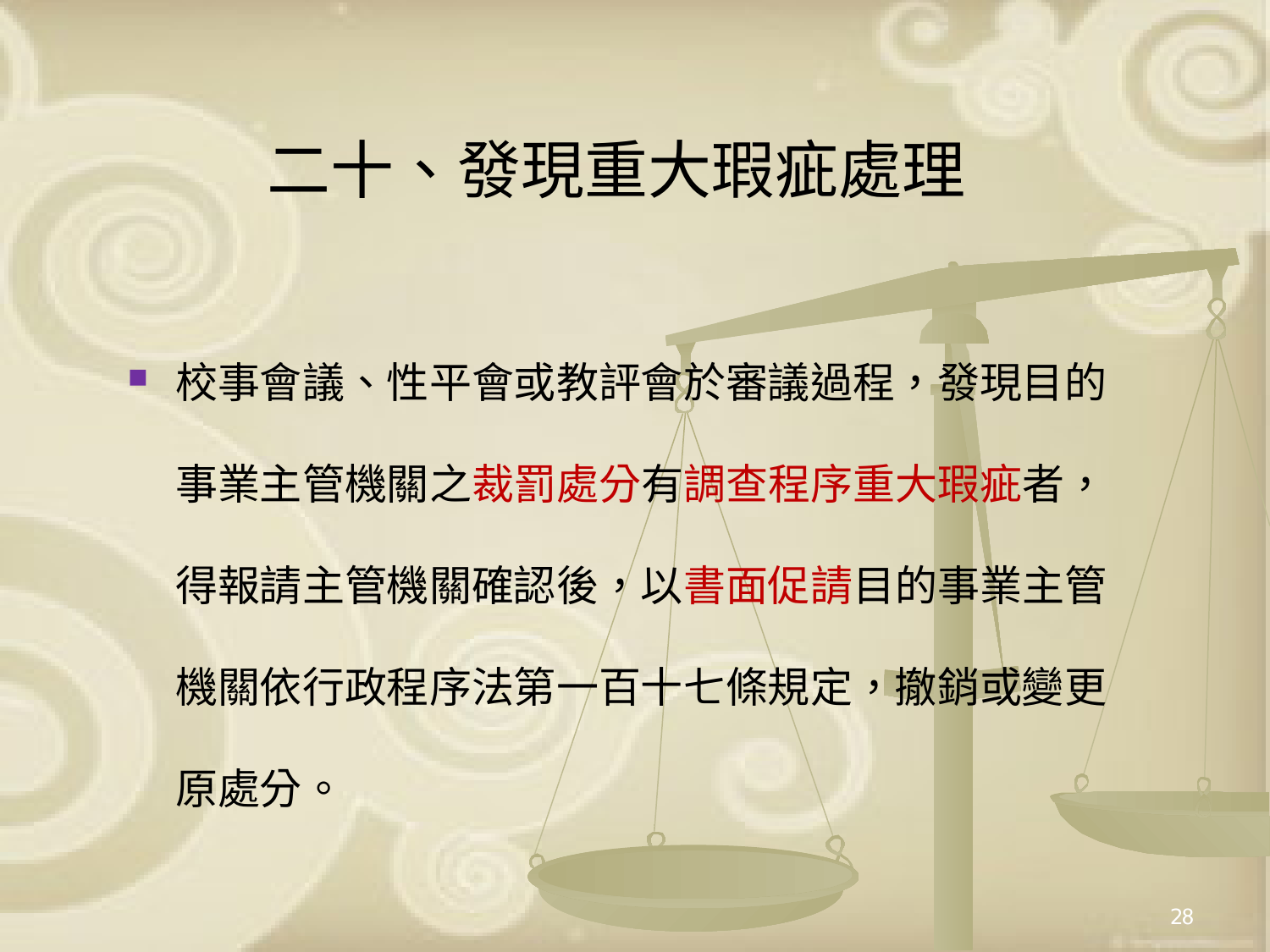

# 二十、發現重大瑕疵處理
校事會議、性平會或教評會於審議過程，發現目的事業主管機關之裁罰處分有調查程序重大瑕疵者，得報請主管機關確認後，以書面促請目的事業主管機關依行政程序法第一百十七條規定，撤銷或變更原處分。

28